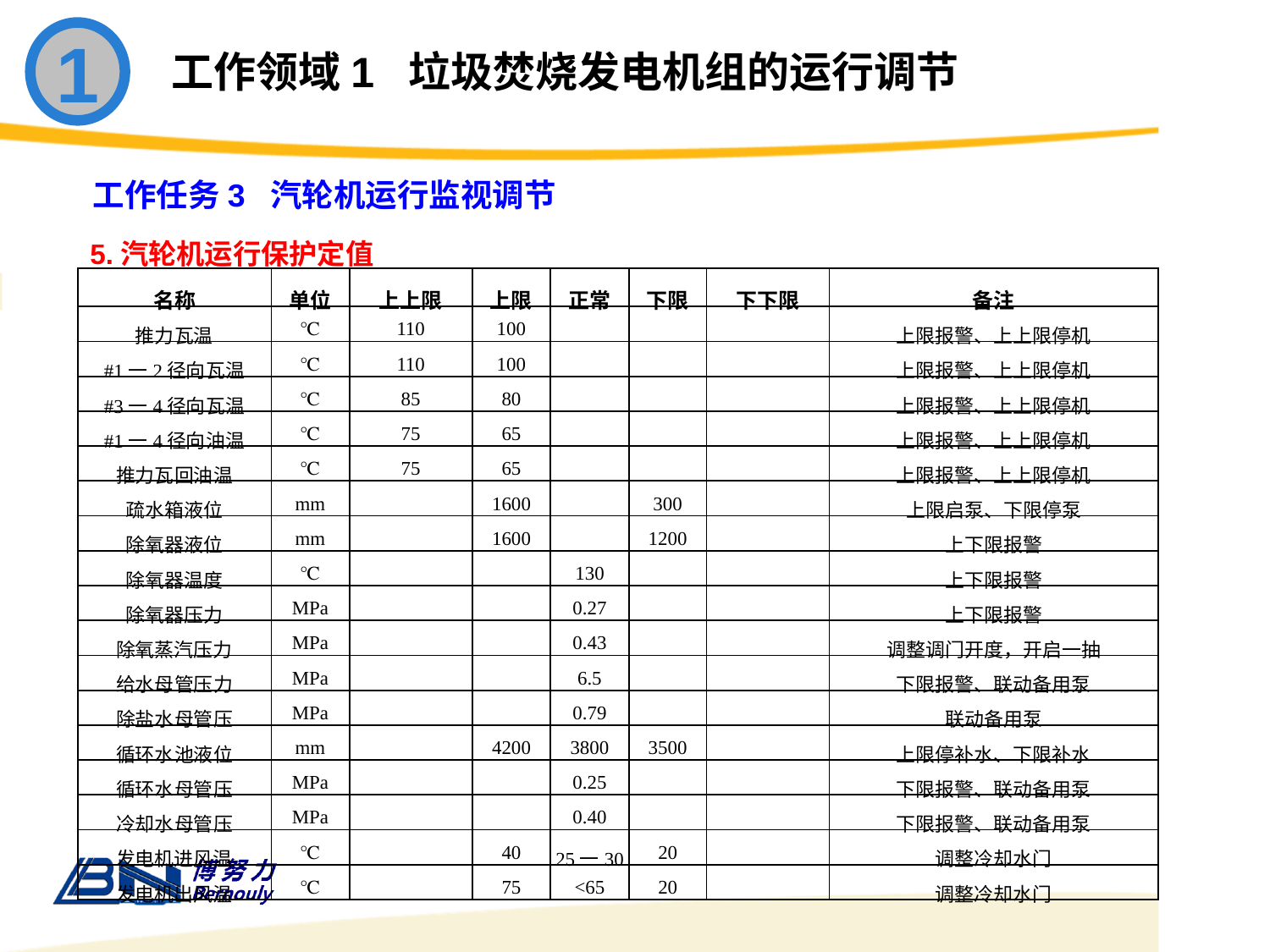

1
工作领域1  垃圾焚烧发电机组的运行调节
工作任务3  汽轮机运行监视调节
5.汽轮机运行保护定值
| 名称 | 单位 | 上上限 | 上限 | 正常 | 下限 | 下下限 | 备注 |
| --- | --- | --- | --- | --- | --- | --- | --- |
| 推力瓦温 | ℃ | 110 | 100 |  |  |  | 上限报警、上上限停机 |
| #1一2径向瓦温 | ℃ | 110 | 100 |  |  |  | 上限报警、上上限停机 |
| #3一4径向瓦温 | ℃ | 85 | 80 |  |  |  | 上限报警、上上限停机 |
| #1一4径向油温 | ℃ | 75 | 65 |  |  |  | 上限报警、上上限停机 |
| 推力瓦回油温 | ℃ | 75 | 65 |  |  |  | 上限报警、上上限停机 |
| 疏水箱液位 | mm |  | 1600 |  | 300 |  | 上限启泵、下限停泵 |
| 除氧器液位 | mm |  | 1600 |  | 1200 |  | 上下限报警 |
| 除氧器温度 | ℃ |  |  | 130 |  |  | 上下限报警 |
| 除氧器压力 | MPa |  |  | 0.27 |  |  | 上下限报警 |
| 除氧蒸汽压力 | MPa |  |  | 0.43 |  |  | 调整调门开度，开启一抽 |
| 给水母管压力 | MPa |  |  | 6.5 |  |  | 下限报警、联动备用泵 |
| 除盐水母管压 | MPa |  |  | 0.79 |  |  | 联动备用泵 |
| 循环水池液位 | mm |  | 4200 | 3800 | 3500 |  | 上限停补水、下限补水 |
| 循环水母管压 | MPa |  |  | 0.25 |  |  | 下限报警、联动备用泵 |
| 冷却水母管压 | MPa |  |  | 0.40 |  |  | 下限报警、联动备用泵 |
| 发电机进风温 | ℃ |  | 40 | 25一30 | 20 |  | 调整冷却水门 |
| 发电机出风温 | ℃ |  | 75 | <65 | 20 |  | 调整冷却水门 |